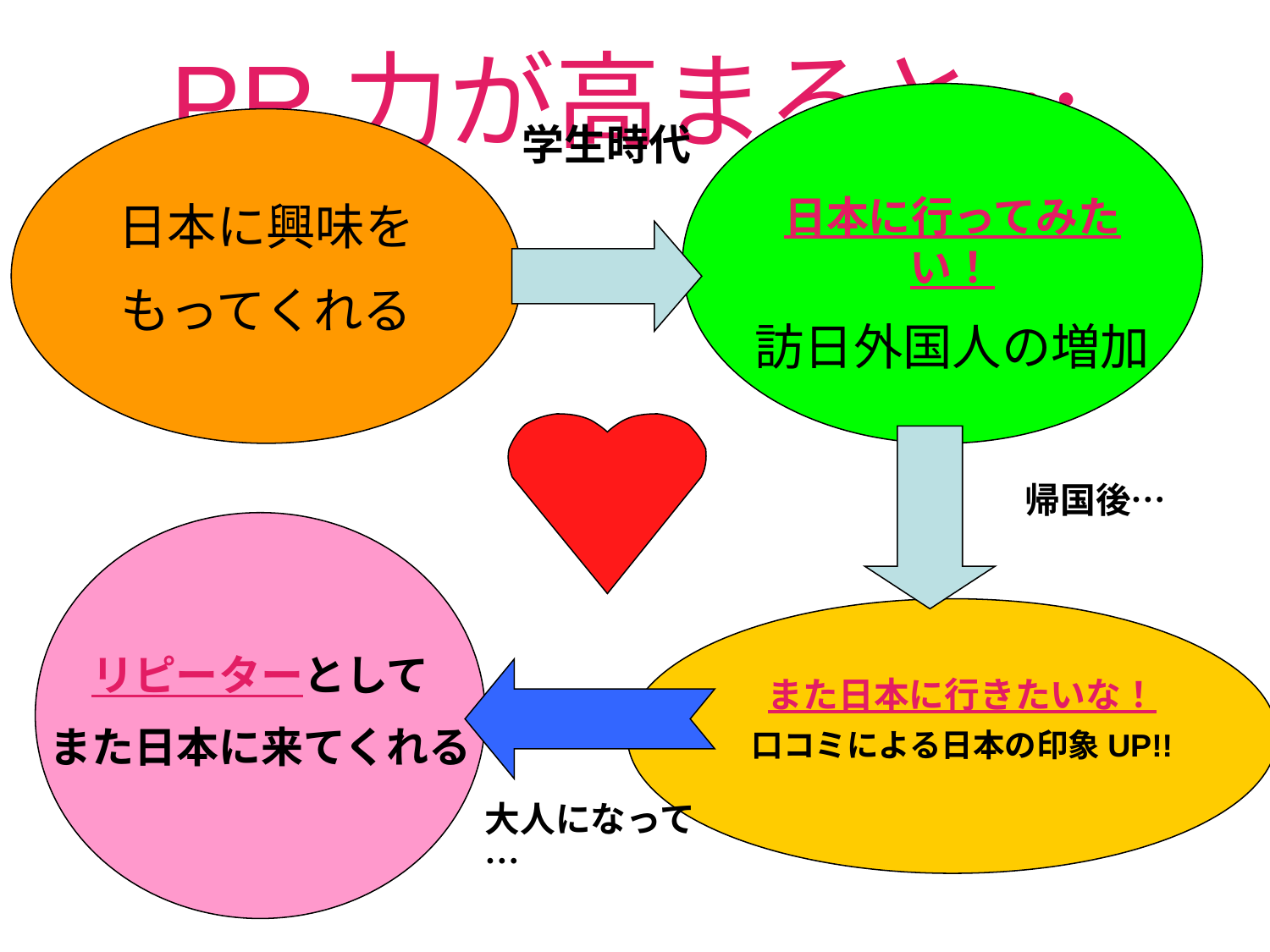

# PR力が高まると…

日本に行ってみたい！
訪日外国人の増加

日本に興味を
もってくれる
学生時代

帰国後…

リピーターとして
また日本に来てくれる

また日本に行きたいな！
口コミによる日本の印象UP!!

大人になって…